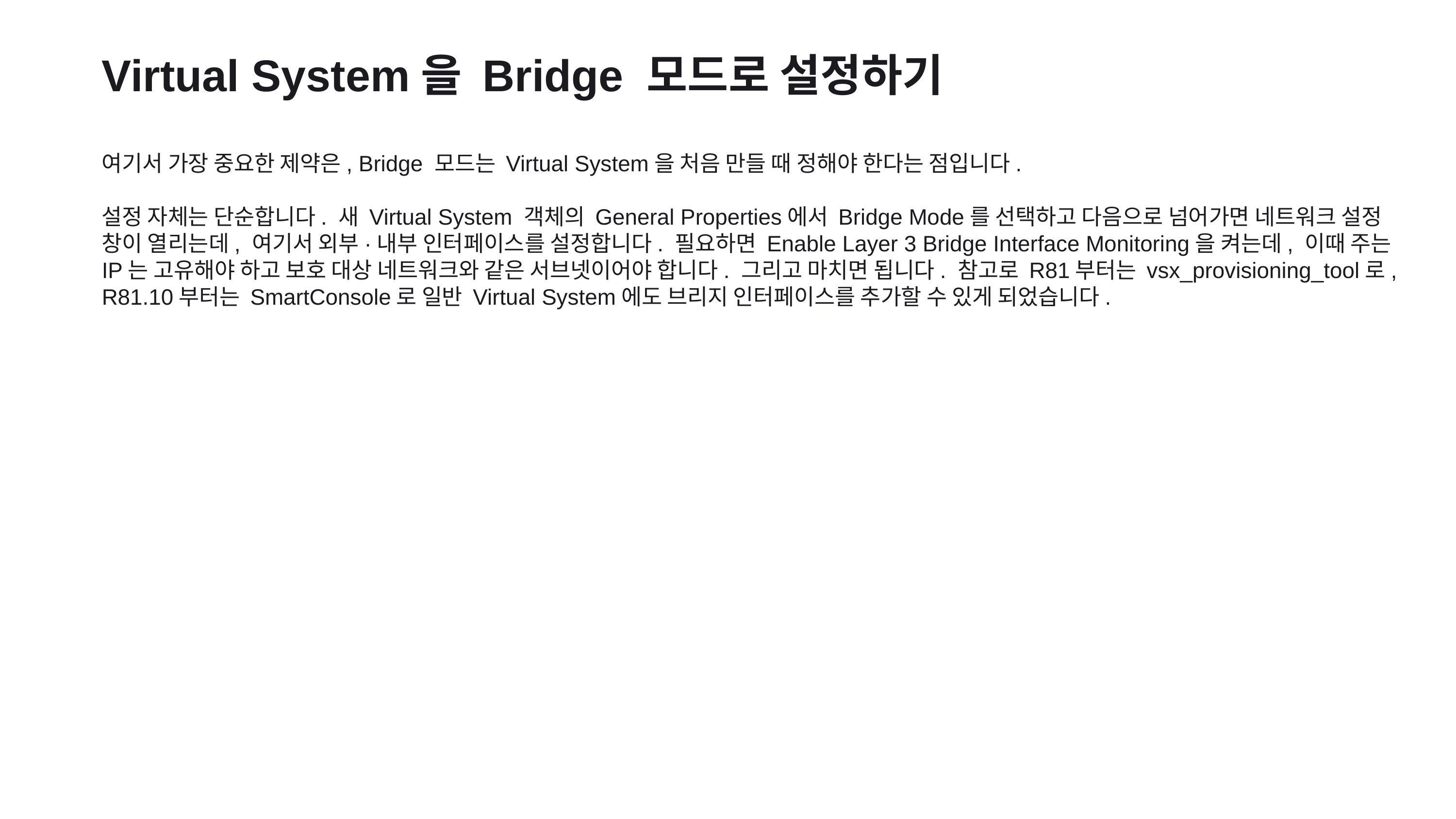

Virtual System을 Bridge 모드로 설정하기
여기서 가장 중요한 제약은, Bridge 모드는 Virtual System을 처음 만들 때 정해야 한다는 점입니다.

설정 자체는 단순합니다. 새 Virtual System 객체의 General Properties에서 Bridge Mode를 선택하고 다음으로 넘어가면 네트워크 설정 창이 열리는데, 여기서 외부·내부 인터페이스를 설정합니다. 필요하면 Enable Layer 3 Bridge Interface Monitoring을 켜는데, 이때 주는 IP는 고유해야 하고 보호 대상 네트워크와 같은 서브넷이어야 합니다. 그리고 마치면 됩니다. 참고로 R81부터는 vsx_provisioning_tool로, R81.10부터는 SmartConsole로 일반 Virtual System에도 브리지 인터페이스를 추가할 수 있게 되었습니다.